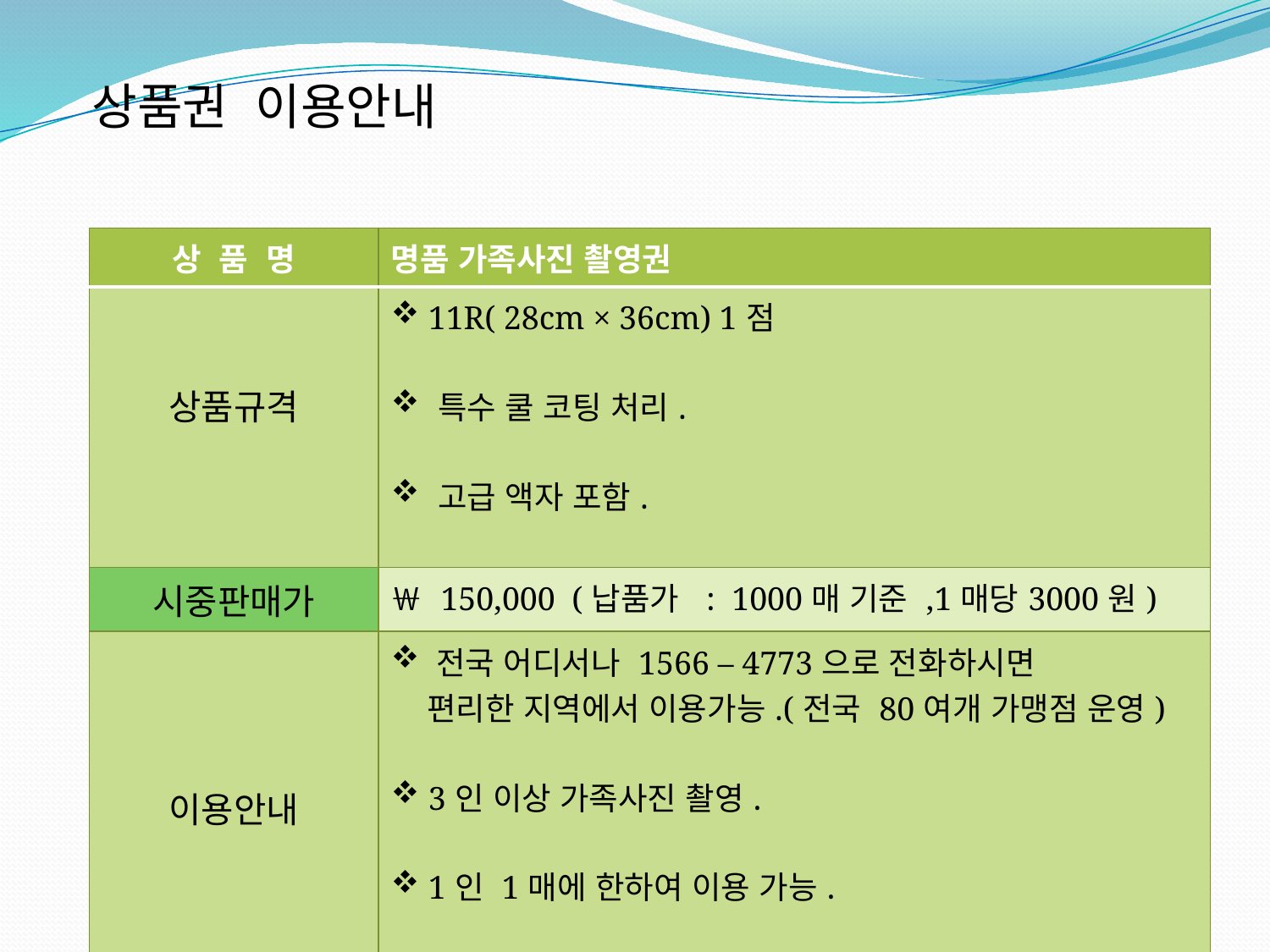

상품권  이용안내
| 상 품 명 | 명품 가족사진 촬영권 |
| --- | --- |
| 상품규격 | 11R( 28cm × 36cm) 1점 특수 쿨 코팅 처리. 고급 액자 포함. |
| 시중판매가 | ￦ 150,000 (납품가 : 1000매 기준 ,1매당3000원) |
| 이용안내 | 전국 어디서나 1566 – 4773으로 전화하시면 편리한 지역에서 이용가능.(전국 80여개 가맹점 운영) 3인 이상 가족사진 촬영. 1인 1매에 한하여 이용 가능. 액자 포함 가족사진 1점 무료제공. |